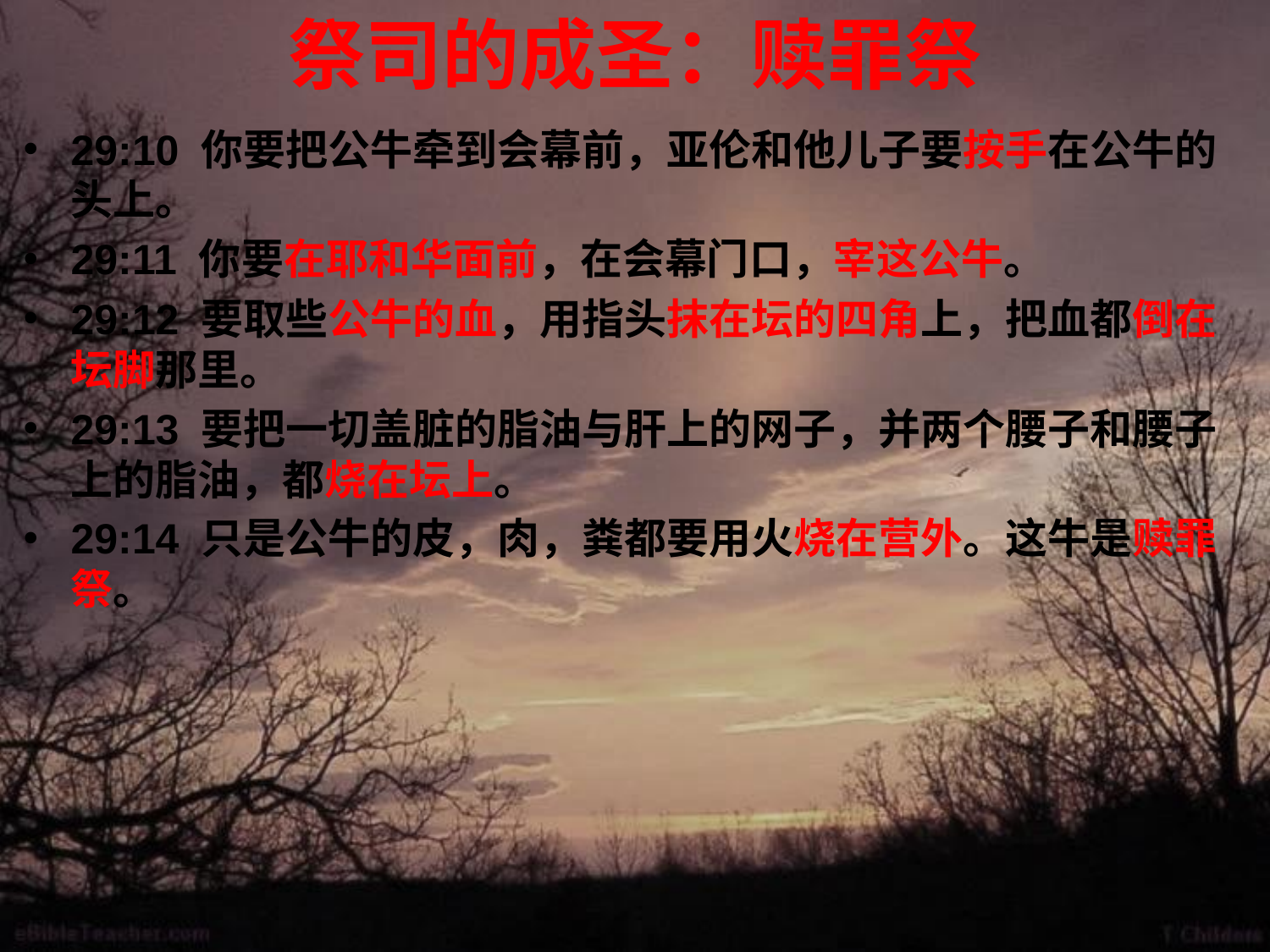

# 祭司的成圣：赎罪祭
29:10 你要把公牛牵到会幕前，亚伦和他儿子要按手在公牛的头上。
29:11 你要在耶和华面前，在会幕门口，宰这公牛。
29:12 要取些公牛的血，用指头抹在坛的四角上，把血都倒在坛脚那里。
29:13 要把一切盖脏的脂油与肝上的网子，并两个腰子和腰子上的脂油，都烧在坛上。
29:14 只是公牛的皮，肉，粪都要用火烧在营外。这牛是赎罪祭。